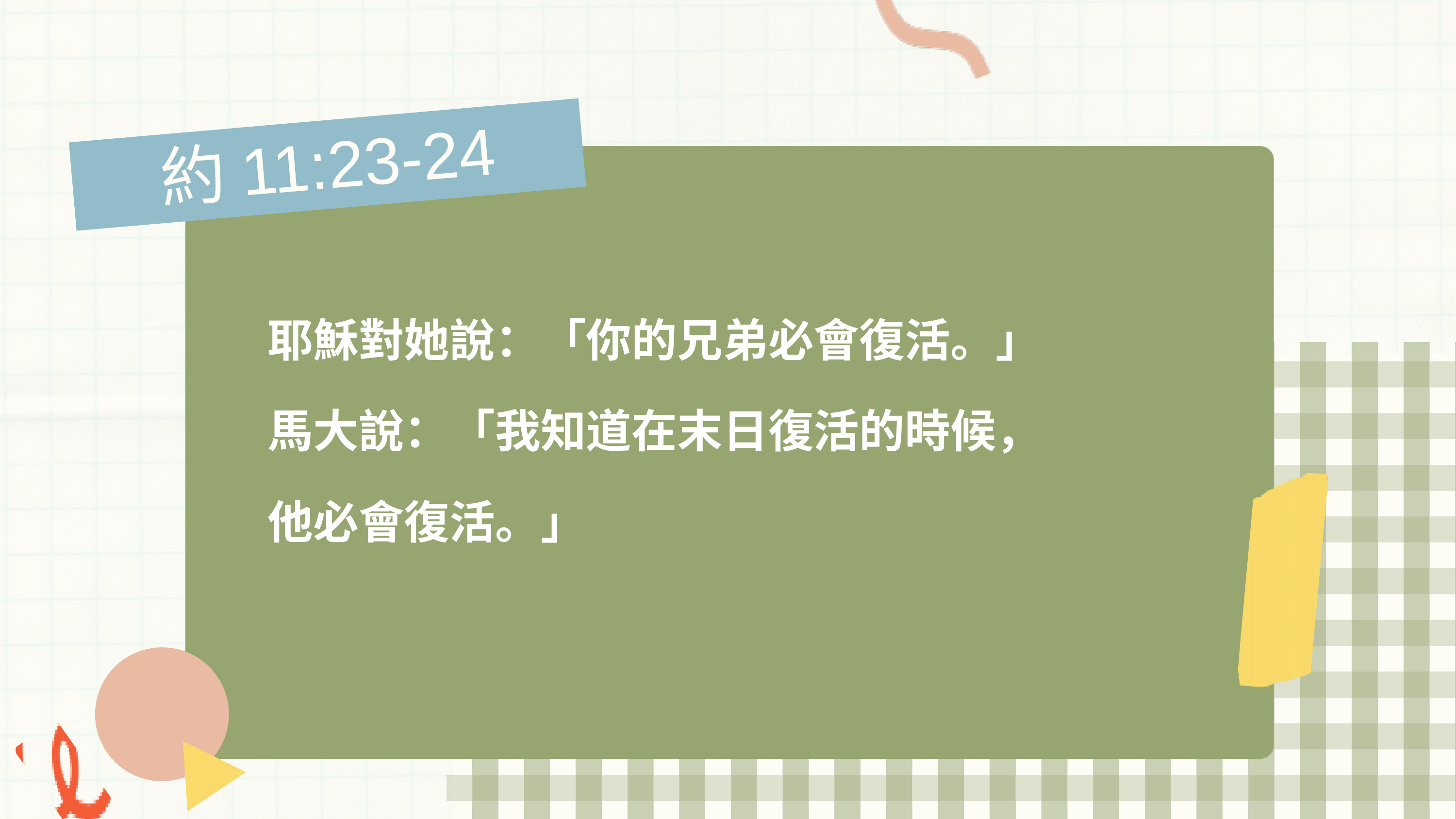

約11:23-24

耶穌對她說：「你的兄弟必會復活。」
馬大說：「我知道在末日復活的時候，他必會復活。」